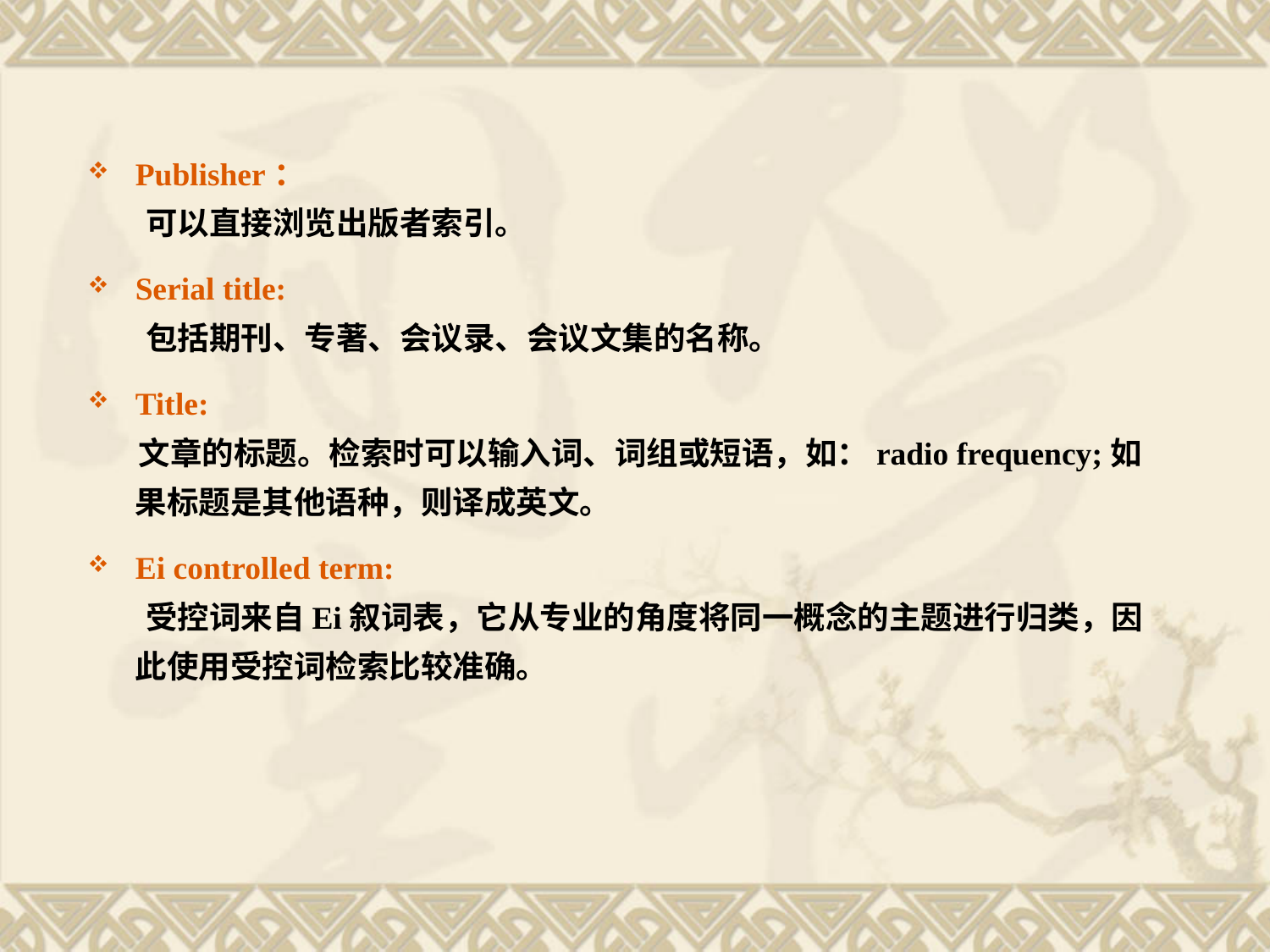

Publisher：
       可以直接浏览出版者索引。
Serial title:
       包括期刊、专著、会议录、会议文集的名称。
Title:
      文章的标题。检索时可以输入词、词组或短语，如：radio frequency;如果标题是其他语种，则译成英文。
Ei controlled term:
       受控词来自Ei叙词表，它从专业的角度将同一概念的主题进行归类，因此使用受控词检索比较准确。